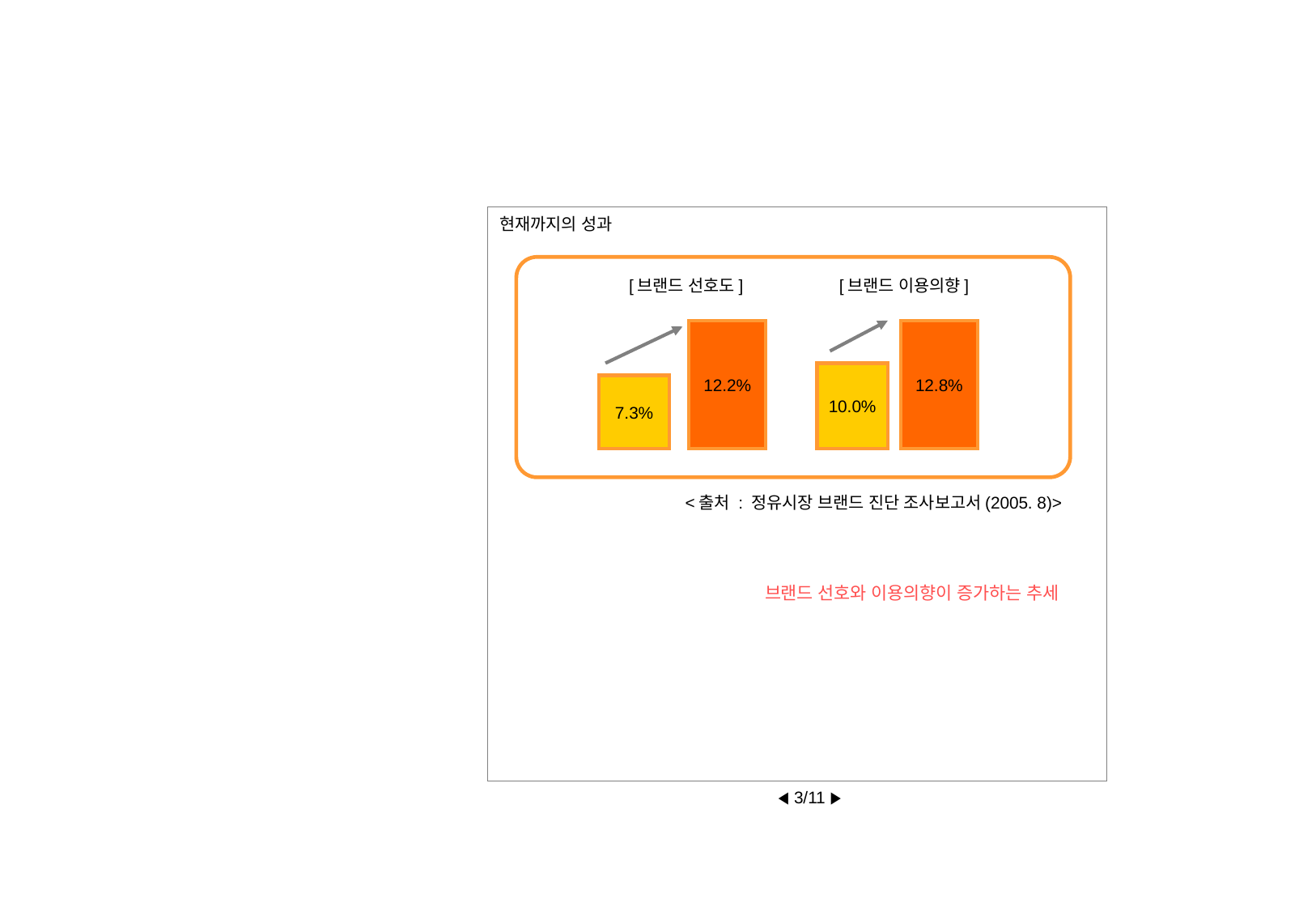

현재까지의 성과

[브랜드 이용의향]
[브랜드 선호도]
12.2%

12.8%

10.0%
7.3%
<출처 : 정유시장 브랜드 진단 조사보고서(2005. 8)>
브랜드 선호와 이용의향이 증가하는 추세
◀ 3/11 ▶